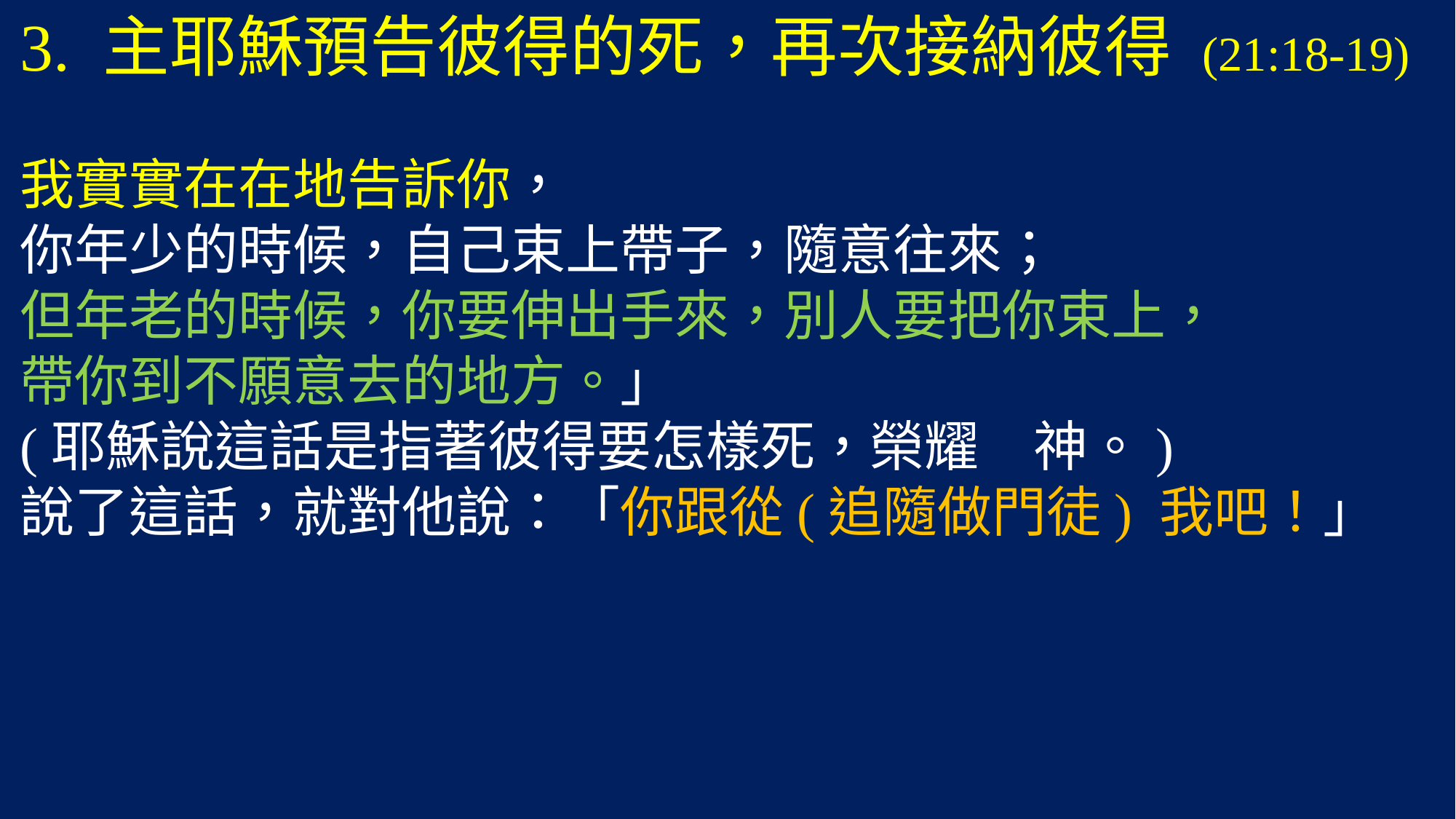

3. 主耶穌預告彼得的死，再次接納彼得 (21:18-19)

我實實在在地告訴你，
你年少的時候，自己束上帶子，隨意往來；
但年老的時候，你要伸出手來，別人要把你束上，
帶你到不願意去的地方。」
(耶穌說這話是指著彼得要怎樣死，榮耀　神。)
說了這話，就對他說：「你跟從(追隨做門徒) 我吧！」

#